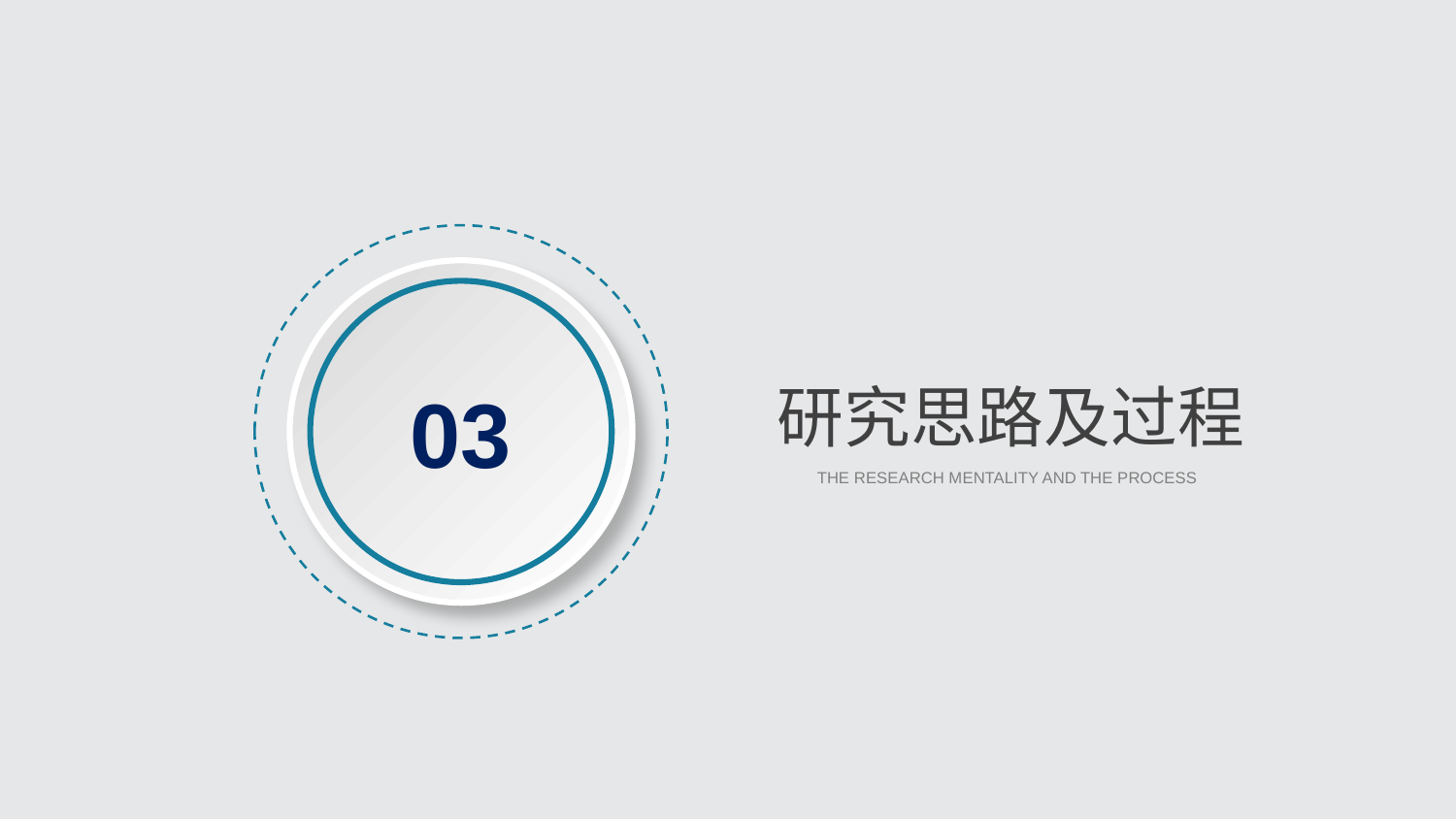

03

研究思路及过程
THE RESEARCH MENTALITY AND THE PROCESS